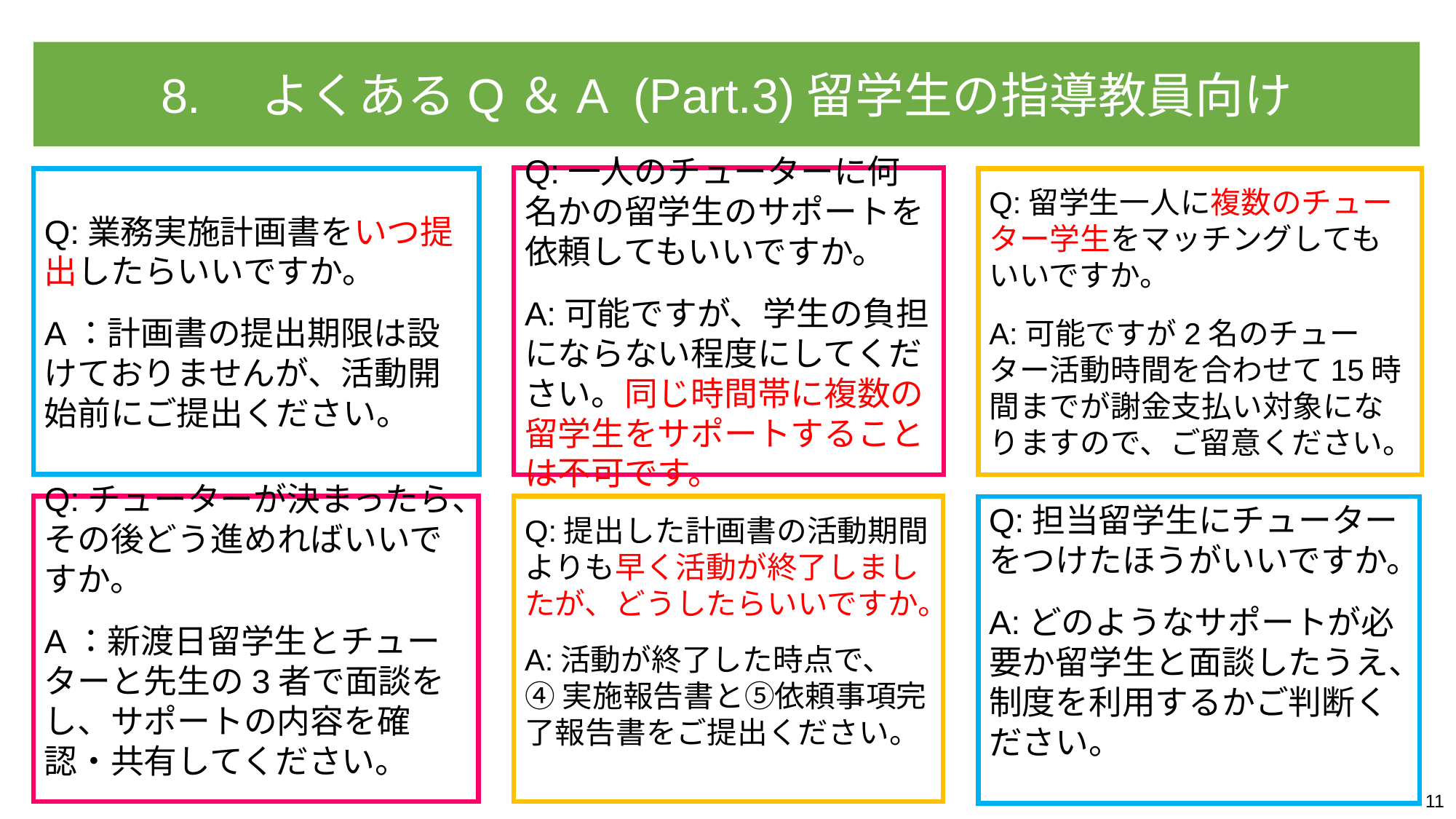

8.　よくあるQ＆A  (Part.3)留学生の指導教員向け
Q:一人のチューターに何名かの留学生のサポートを依頼してもいいですか。

A:可能ですが、学生の負担にならない程度にしてください。同じ時間帯に複数の留学生をサポートすることは不可です。
Q:業務実施計画書をいつ提出したらいいですか。

A：計画書の提出期限は設けておりませんが、活動開始前にご提出ください。
Q:留学生一人に複数のチューター学生をマッチングしてもいいですか。

A:可能ですが2名のチューター活動時間を合わせて15時間までが謝金支払い対象になりますので、ご留意ください。
Q:チューターが決まったら、その後どう進めればいいですか。

A：新渡日留学生とチューターと先生の3者で面談をし、サポートの内容を確認・共有してください。

Q:提出した計画書の活動期間よりも早く活動が終了しましたが、どうしたらいいですか。

A:活動が終了した時点で、
④実施報告書と⑤依頼事項完了報告書をご提出ください。

Q:担当留学生にチューターをつけたほうがいいですか。

A:どのようなサポートが必要か留学生と面談したうえ、制度を利用するかご判断ください。
11